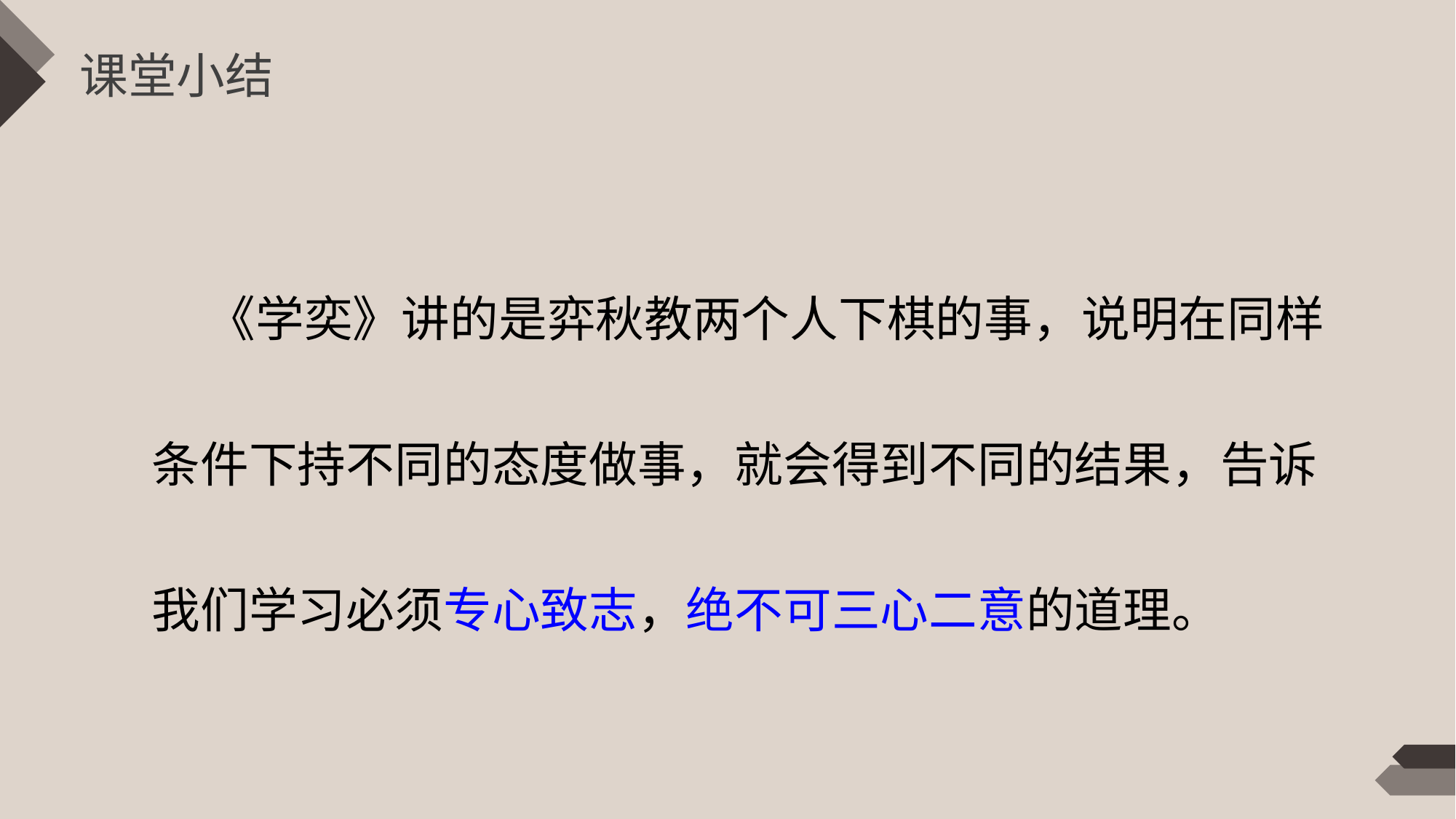

课堂小结
    《学奕》讲的是弈秋教两个人下棋的事，说明在同样条件下持不同的态度做事，就会得到不同的结果，告诉我们学习必须专心致志，绝不可三心二意的道理。